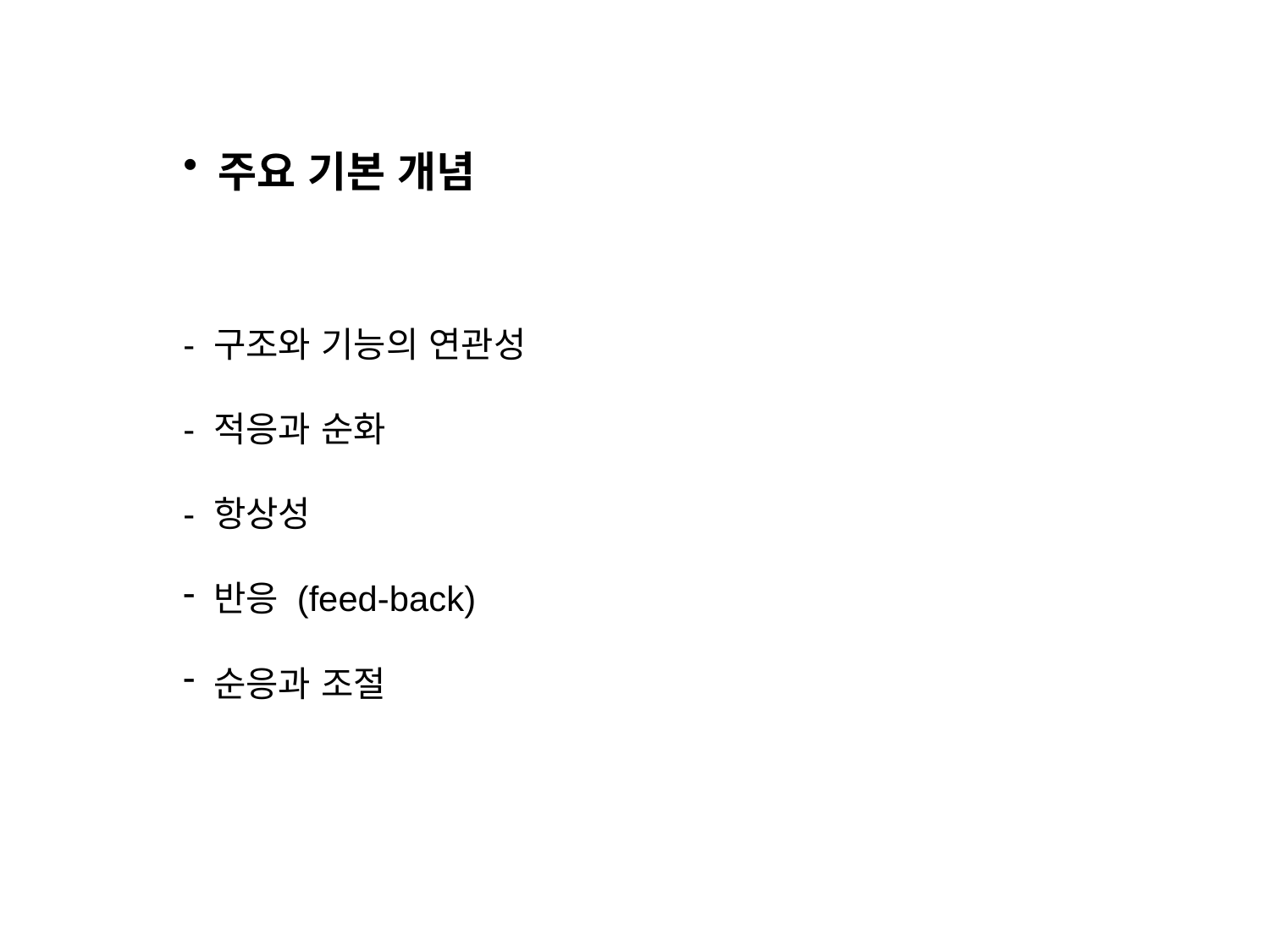

주요 기본 개념

- 구조와 기능의 연관성

- 적응과 순화

- 항상성

 반응 (feed-back)

 순응과 조절